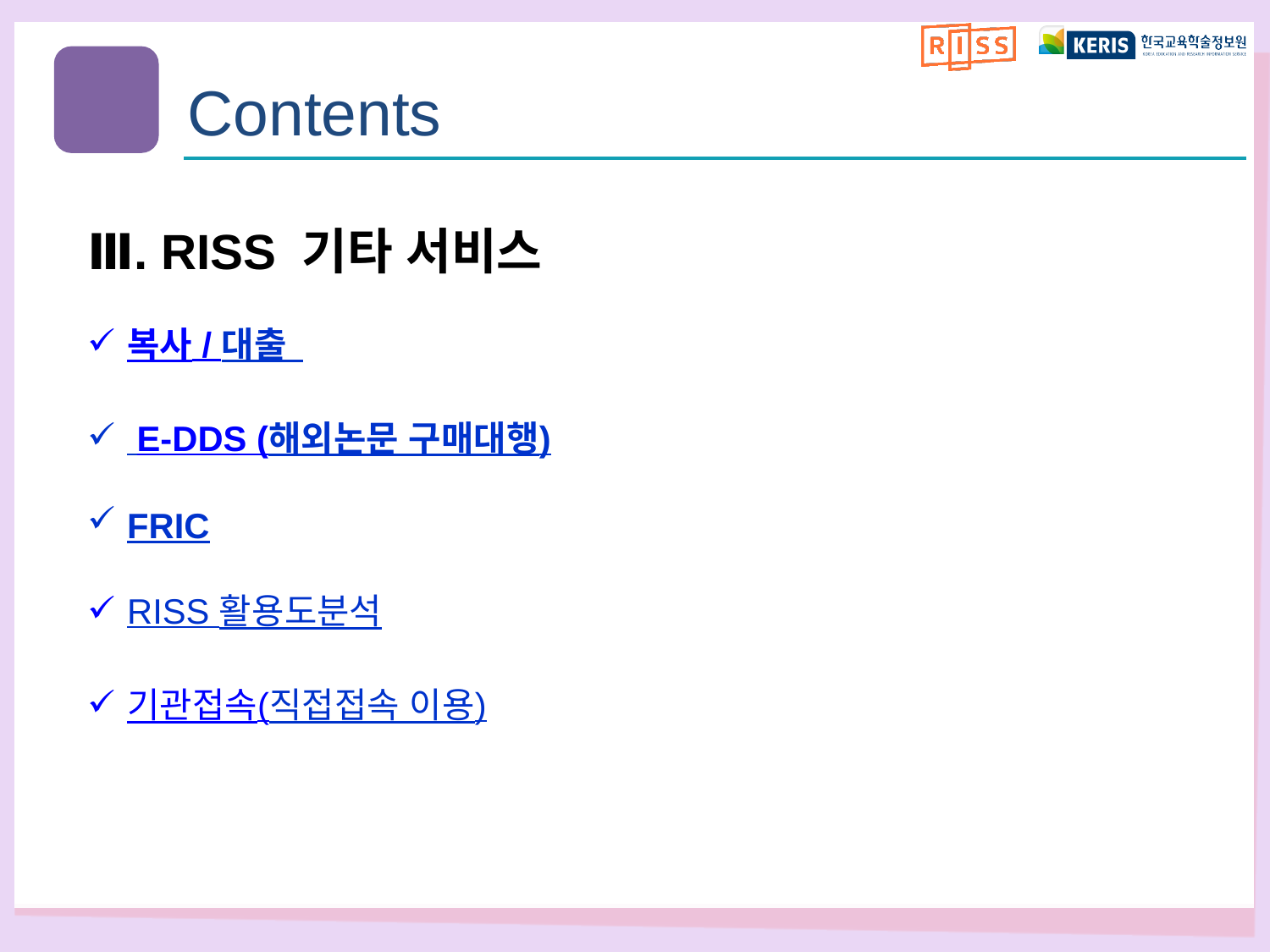

Contents
Ⅲ. RISS 기타 서비스
복사 / 대출
 E-DDS (해외논문 구매대행)
FRIC
RISS 활용도분석
기관접속(직접접속 이용)